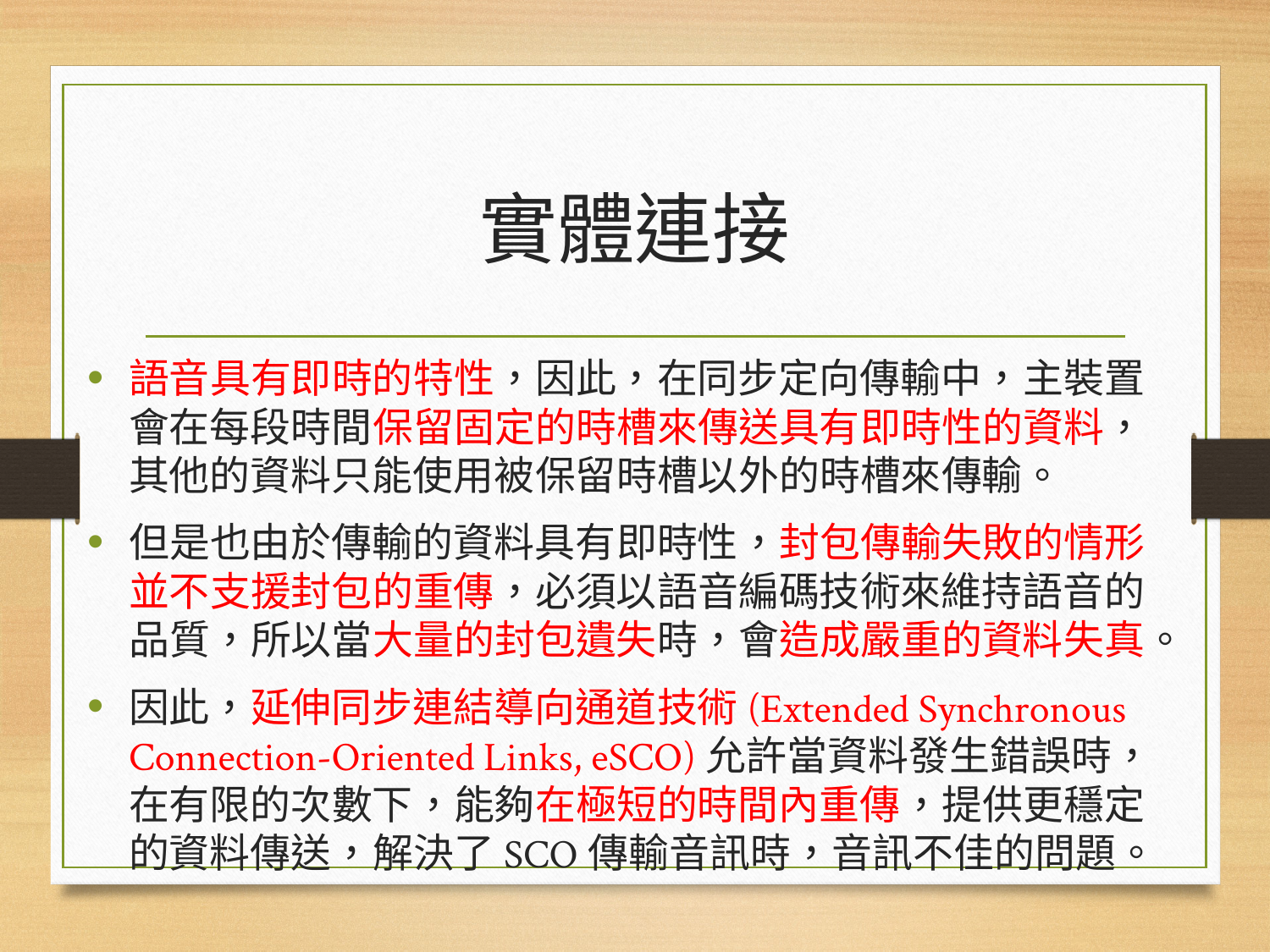

# 實體連接
語音具有即時的特性，因此，在同步定向傳輸中，主裝置會在每段時間保留固定的時槽來傳送具有即時性的資料，其他的資料只能使用被保留時槽以外的時槽來傳輸。
但是也由於傳輸的資料具有即時性，封包傳輸失敗的情形並不支援封包的重傳，必須以語音編碼技術來維持語音的品質，所以當大量的封包遺失時，會造成嚴重的資料失真。
因此，延伸同步連結導向通道技術(Extended Synchronous Connection-Oriented Links, eSCO)允許當資料發生錯誤時，在有限的次數下，能夠在極短的時間內重傳，提供更穩定的資料傳送，解決了SCO傳輸音訊時，音訊不佳的問題。